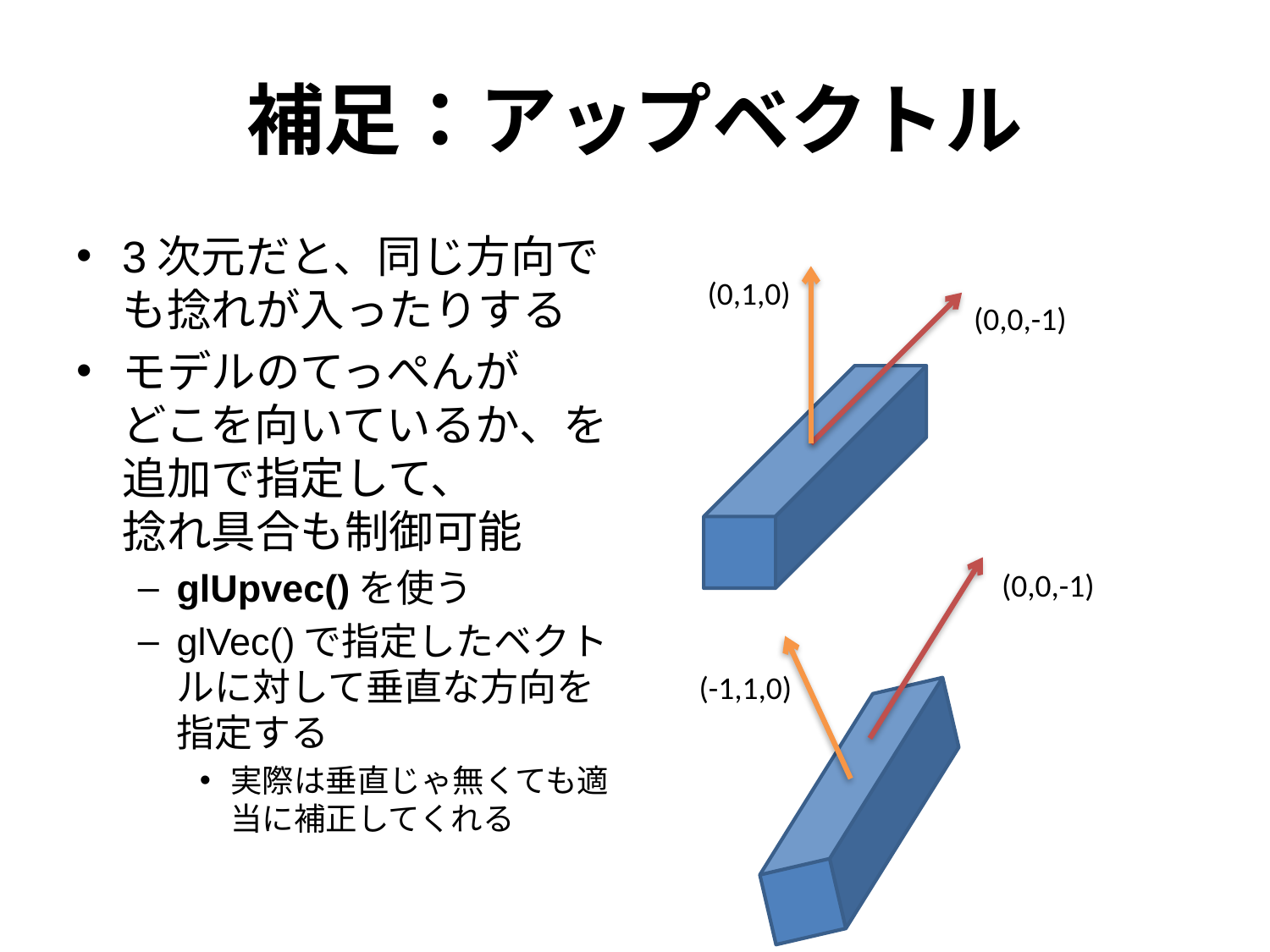

# 補足：アップベクトル
3次元だと、同じ方向でも捻れが入ったりする
モデルのてっぺんが
どこを向いているか、を追加で指定して、
捻れ具合も制御可能
glUpvec()を使う
glVec()で指定したベクトルに対して垂直な方向を指定する
実際は垂直じゃ無くても適当に補正してくれる

(0,1,0)
(0,0,-1)

(0,0,-1)
(-1,1,0)